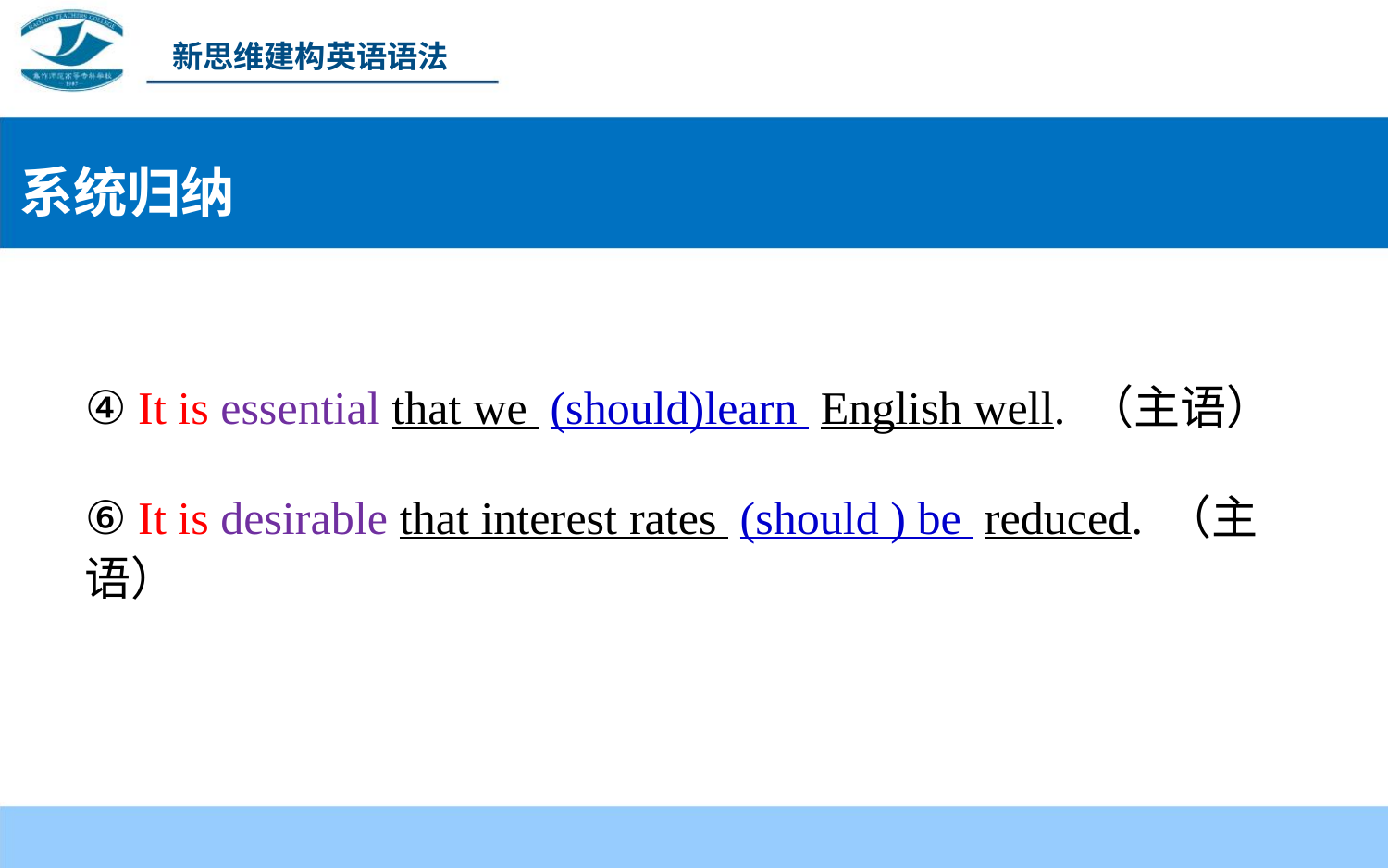

新思维建构英语语法
系统归纳
④ It is essential that we  (should)learn  English well. （主语）
⑥ It is desirable that interest rates  (should ) be  reduced. （主语）